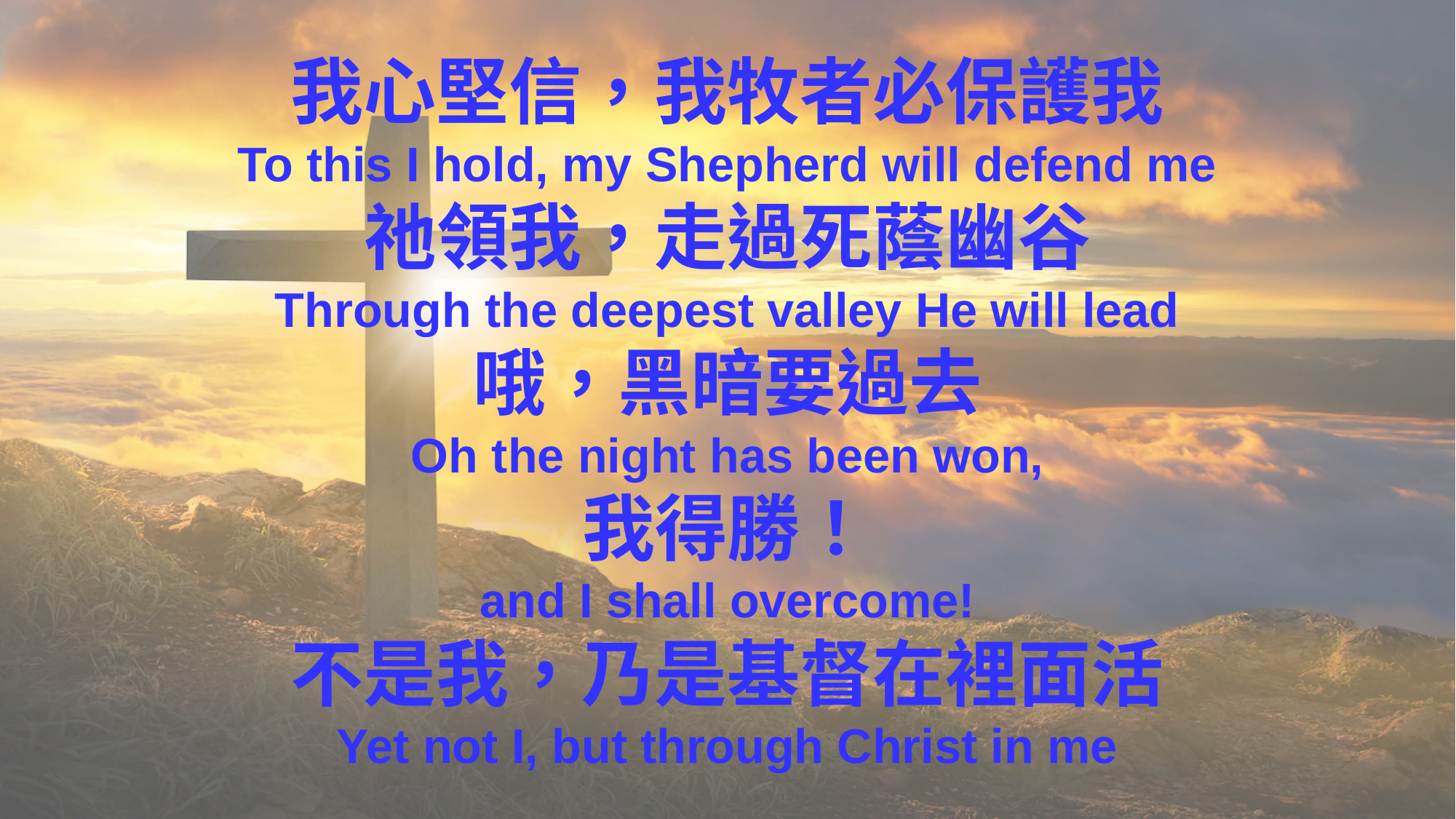

我心堅信，我牧者必保護我
To this I hold, my Shepherd will defend me
祂領我，走過死蔭幽谷
Through the deepest valley He will lead
哦，黑暗要過去
Oh the night has been won,
我得勝！
and I shall overcome!
不是我，乃是基督在裡面活
Yet not I, but through Christ in me